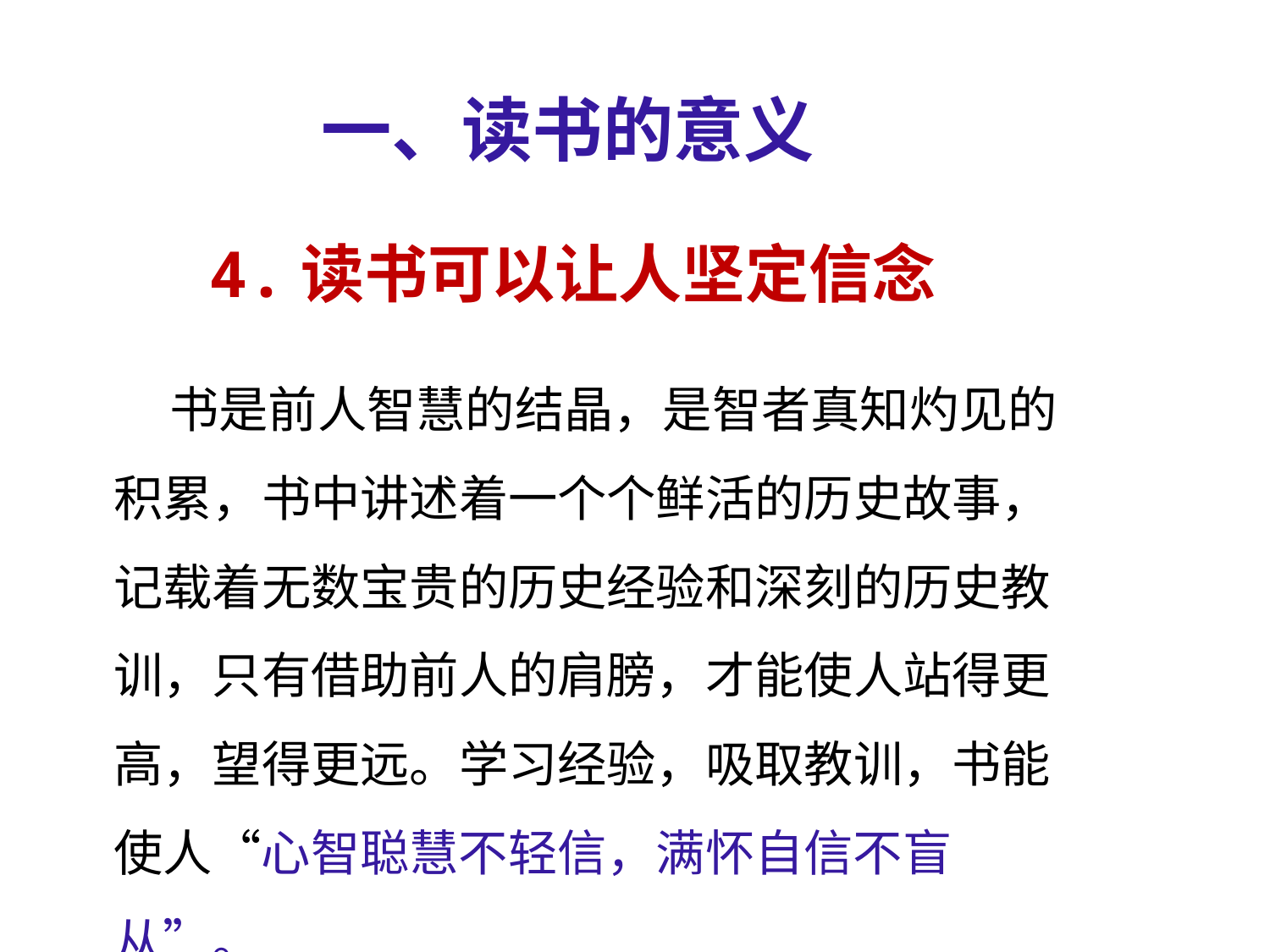

一、读书的意义
 4.读书可以让人坚定信念
    书是前人智慧的结晶，是智者真知灼见的积累，书中讲述着一个个鲜活的历史故事，记载着无数宝贵的历史经验和深刻的历史教训，只有借助前人的肩膀，才能使人站得更高，望得更远。学习经验，吸取教训，书能使人“心智聪慧不轻信，满怀自信不盲从”。